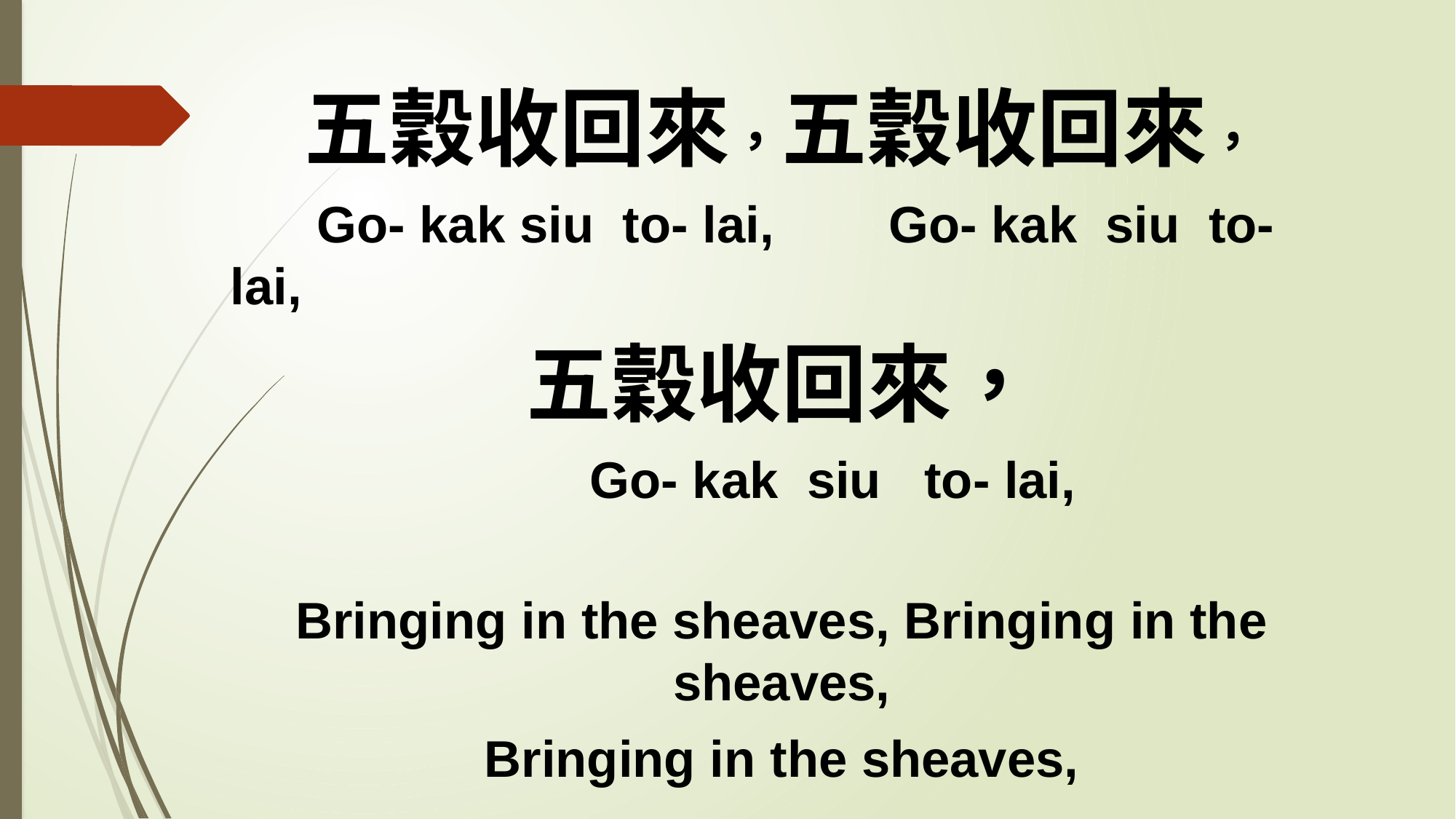

五穀收回來，五穀收回來，
      Go- kak siu  to- lai,        Go- kak  siu  to- lai,
五穀收回來，
                         Go- kak  siu   to- lai,

Bringing in the sheaves, Bringing in the sheaves,
Bringing in the sheaves,